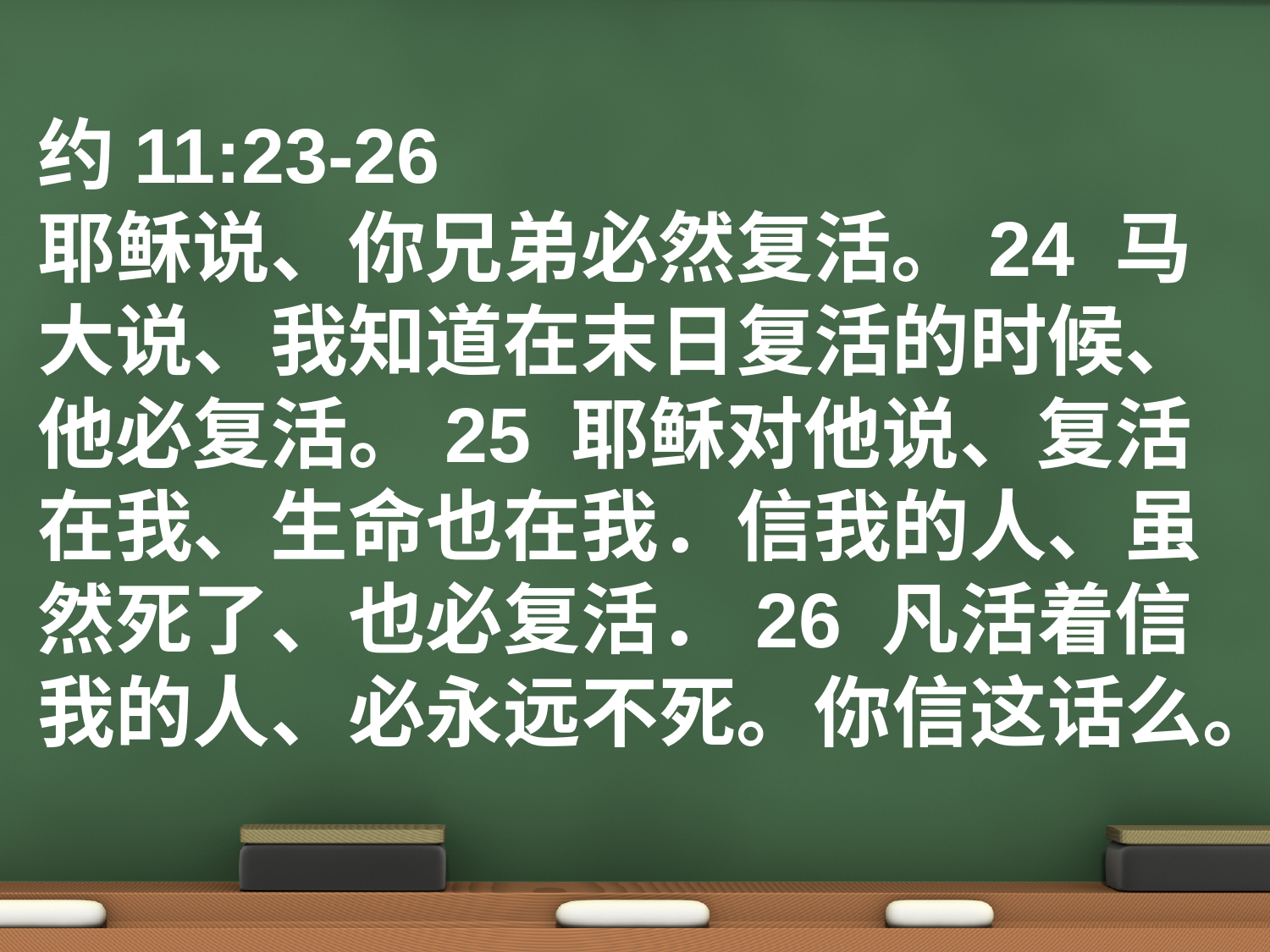

约11:23-26
耶稣说、你兄弟必然复活。24 马大说、我知道在末日复活的时候、他必复活。25 耶稣对他说、复活在我、生命也在我．信我的人、虽然死了、也必复活．26 凡活着信我的人、必永远不死。你信这话么。